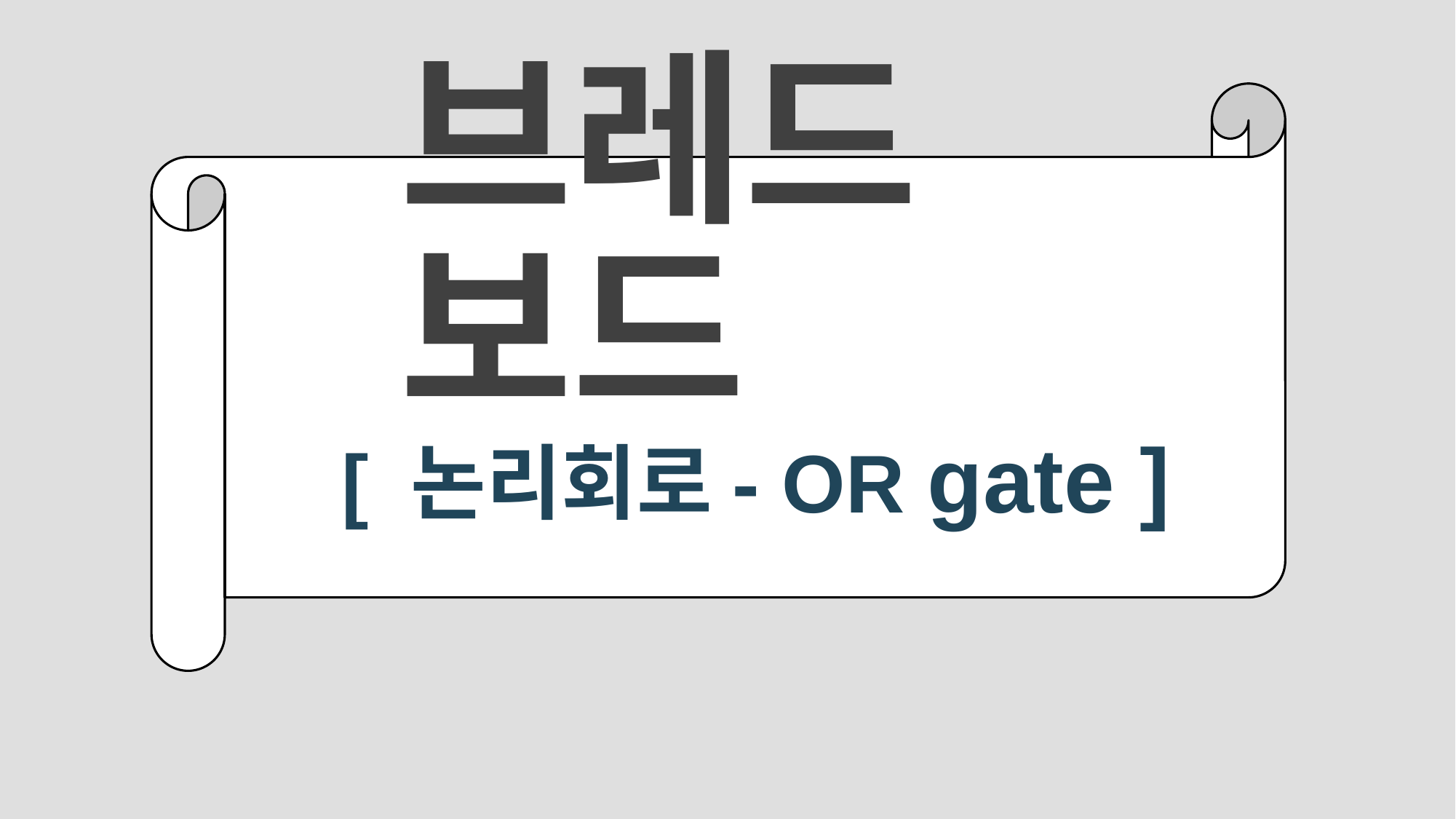

# 브레드보드
[ 논리회로- OR gate ]